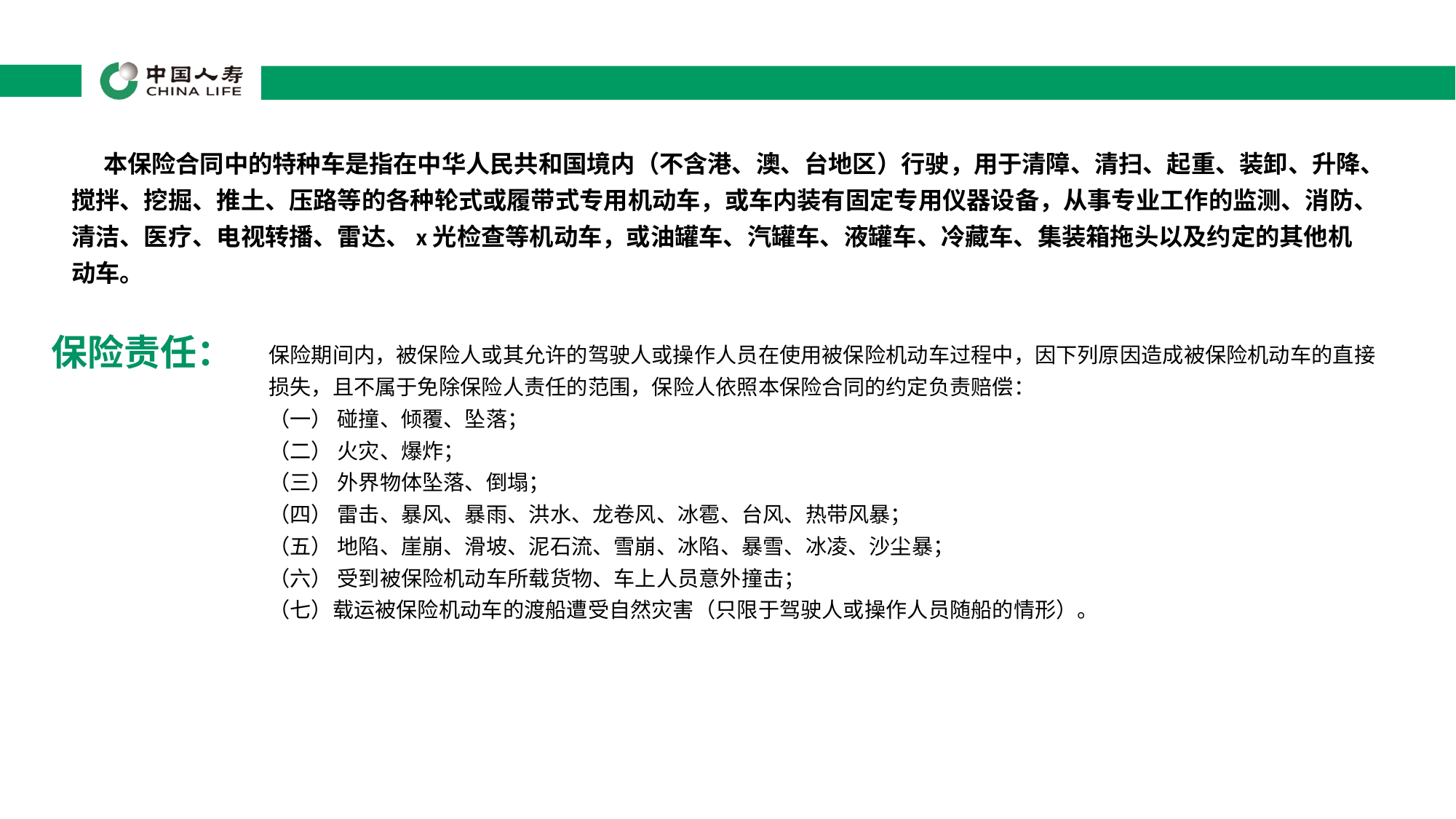

本保险合同中的特种车是指在中华人民共和国境内（不含港、澳、台地区）行驶，用于清障、清扫、起重、装卸、升降、搅拌、挖掘、推土、压路等的各种轮式或履带式专用机动车，或车内装有固定专用仪器设备，从事专业工作的监测、消防、清洁、医疗、电视转播、雷达、x光检查等机动车，或油罐车、汽罐车、液罐车、冷藏车、集装箱拖头以及约定的其他机动车。
# 保险责任：
保险期间内，被保险人或其允许的驾驶人或操作人员在使用被保险机动车过程中，因下列原因造成被保险机动车的直接
损失，且不属于免除保险人责任的范围，保险人依照本保险合同的约定负责赔偿：
（一） 碰撞、倾覆、坠落；
（二） 火灾、爆炸；
（三） 外界物体坠落、倒塌；
（四） 雷击、暴风、暴雨、洪水、龙卷风、冰雹、台风、热带风暴；
（五） 地陷、崖崩、滑坡、泥石流、雪崩、冰陷、暴雪、冰凌、沙尘暴；
（六） 受到被保险机动车所载货物、车上人员意外撞击；
（七）载运被保险机动车的渡船遭受自然灾害（只限于驾驶人或操作人员随船的情形）。